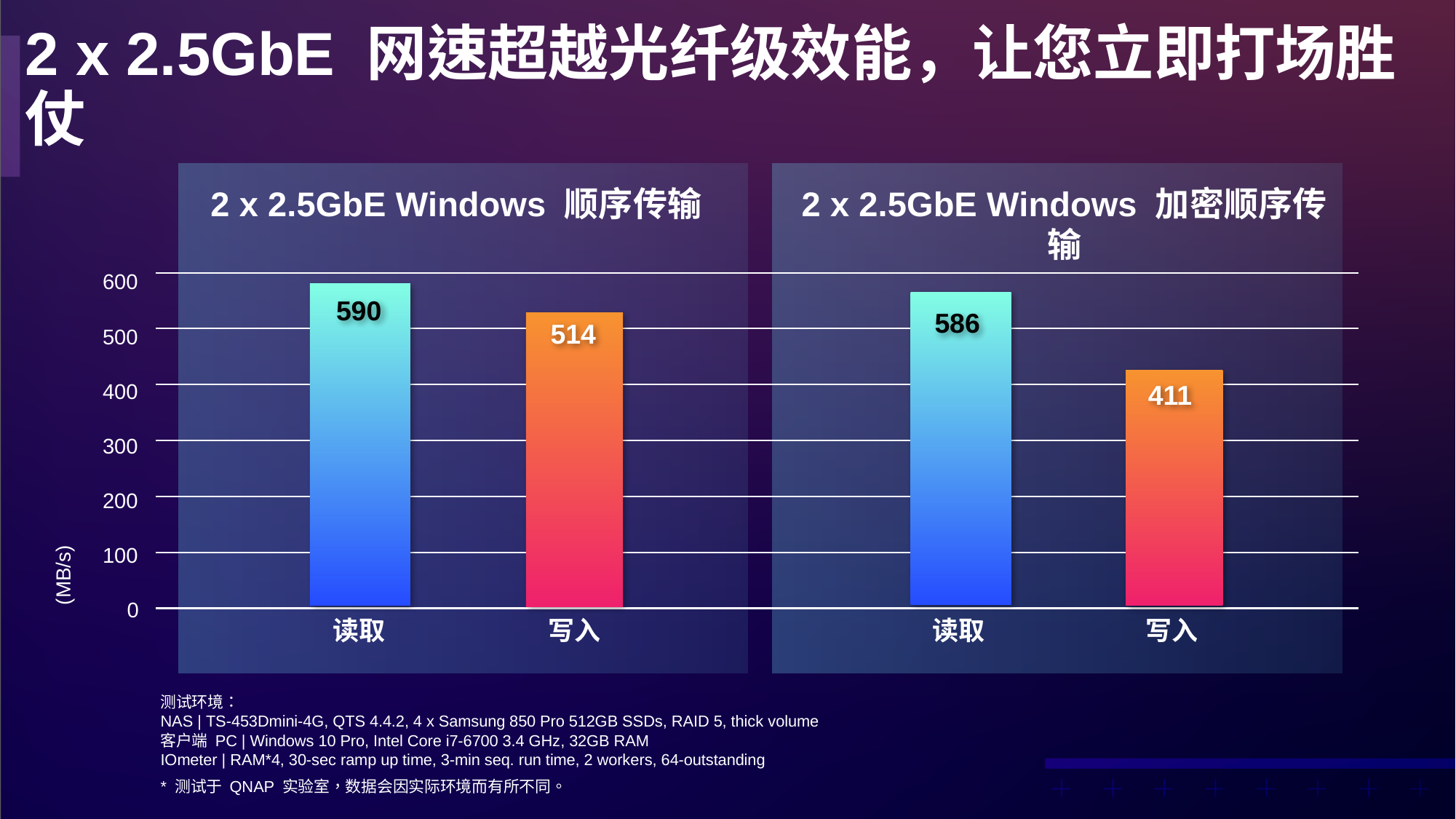

# 2 x 2.5GbE 网速超越光纤级效能，让您立即打场胜仗

2 x 2.5GbE Windows 顺序传输

2 x 2.5GbE Windows 加密顺序传输
600
500
400
300
200
100
0

590

586
514

411
(MB/s)
读取
写入
读取
写入
测试环境：
NAS | TS-453Dmini-4G, QTS 4.4.2, 4 x Samsung 850 Pro 512GB SSDs, RAID 5, thick volume
客户端 PC | Windows 10 Pro, Intel Core i7-6700 3.4 GHz, 32GB RAM
IOmeter | RAM*4, 30-sec ramp up time, 3-min seq. run time, 2 workers, 64-outstanding
* 测试于 QNAP 实验室，数据会因实际环境而有所不同。